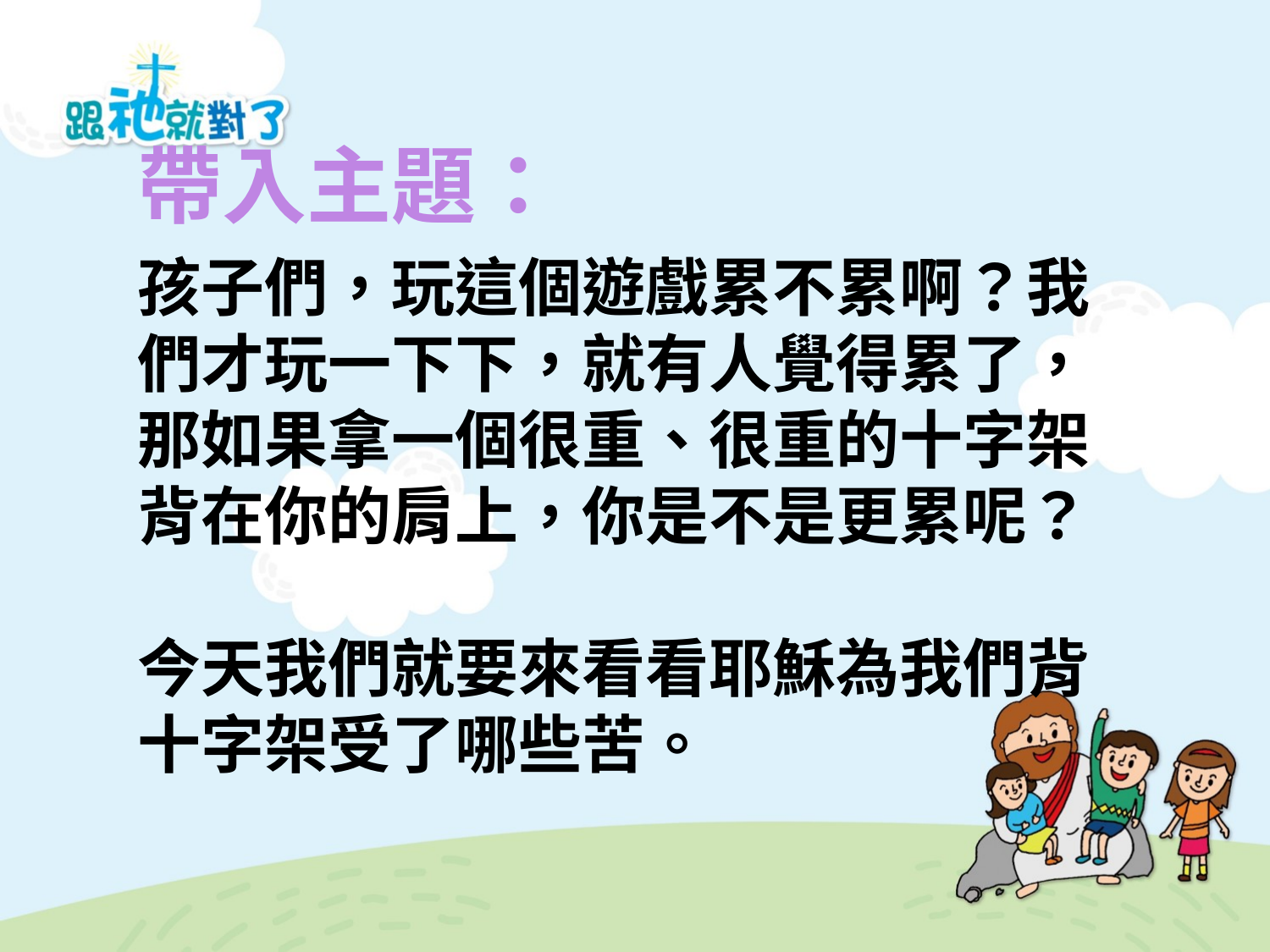

帶入主題：
孩子們，玩這個遊戲累不累啊？我們才玩一下下，就有人覺得累了，那如果拿一個很重、很重的十字架背在你的肩上，你是不是更累呢？

今天我們就要來看看耶穌為我們背十字架受了哪些苦。